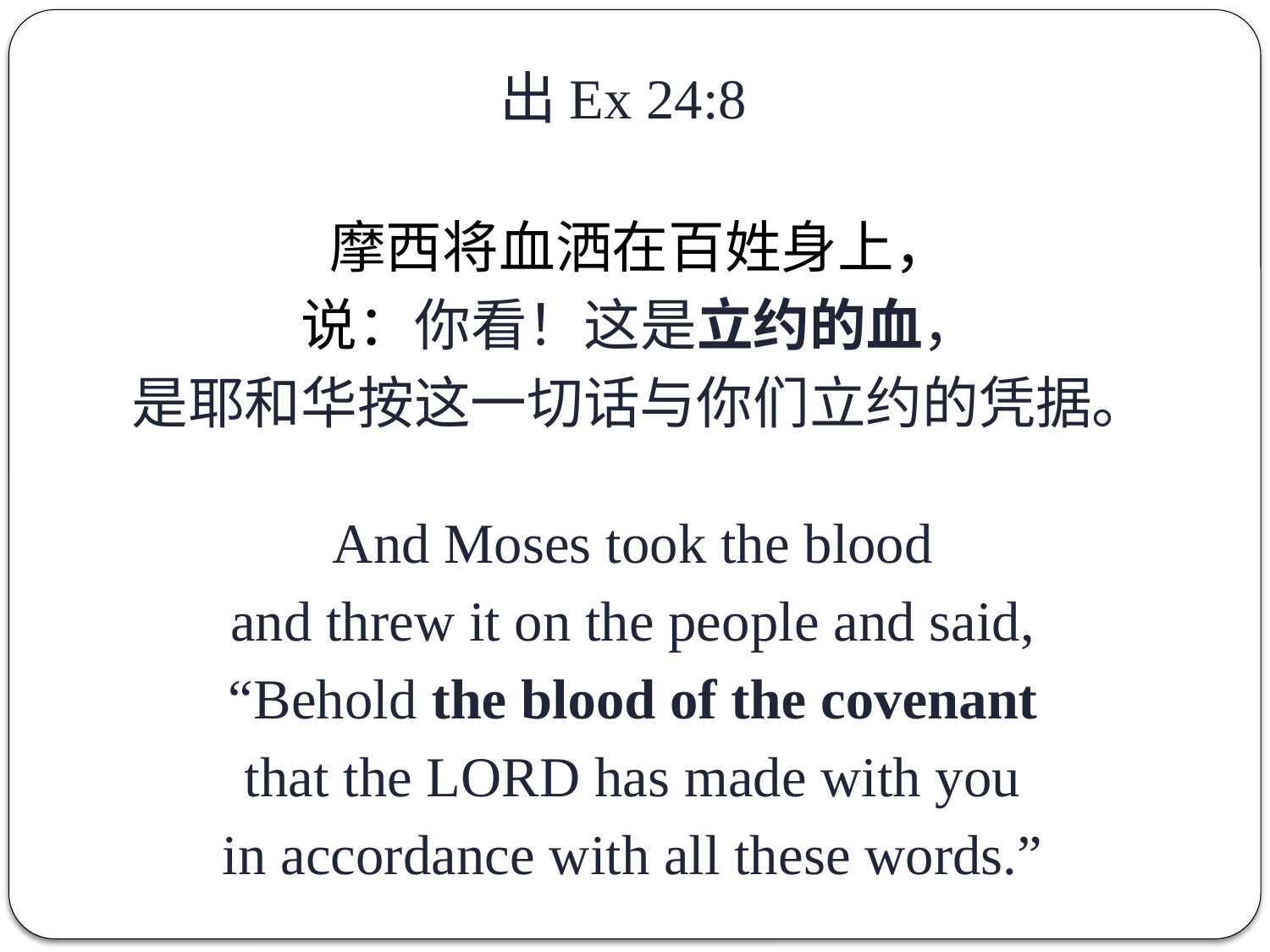

出Ex 24:8

摩西将血洒在百姓身上，
说：你看！这是立约的血，
是耶和华按这一切话与你们立约的凭据。

And Moses took the blood
and threw it on the people and said,
“Behold the blood of the covenant
that the LORD has made with you
in accordance with all these words.”